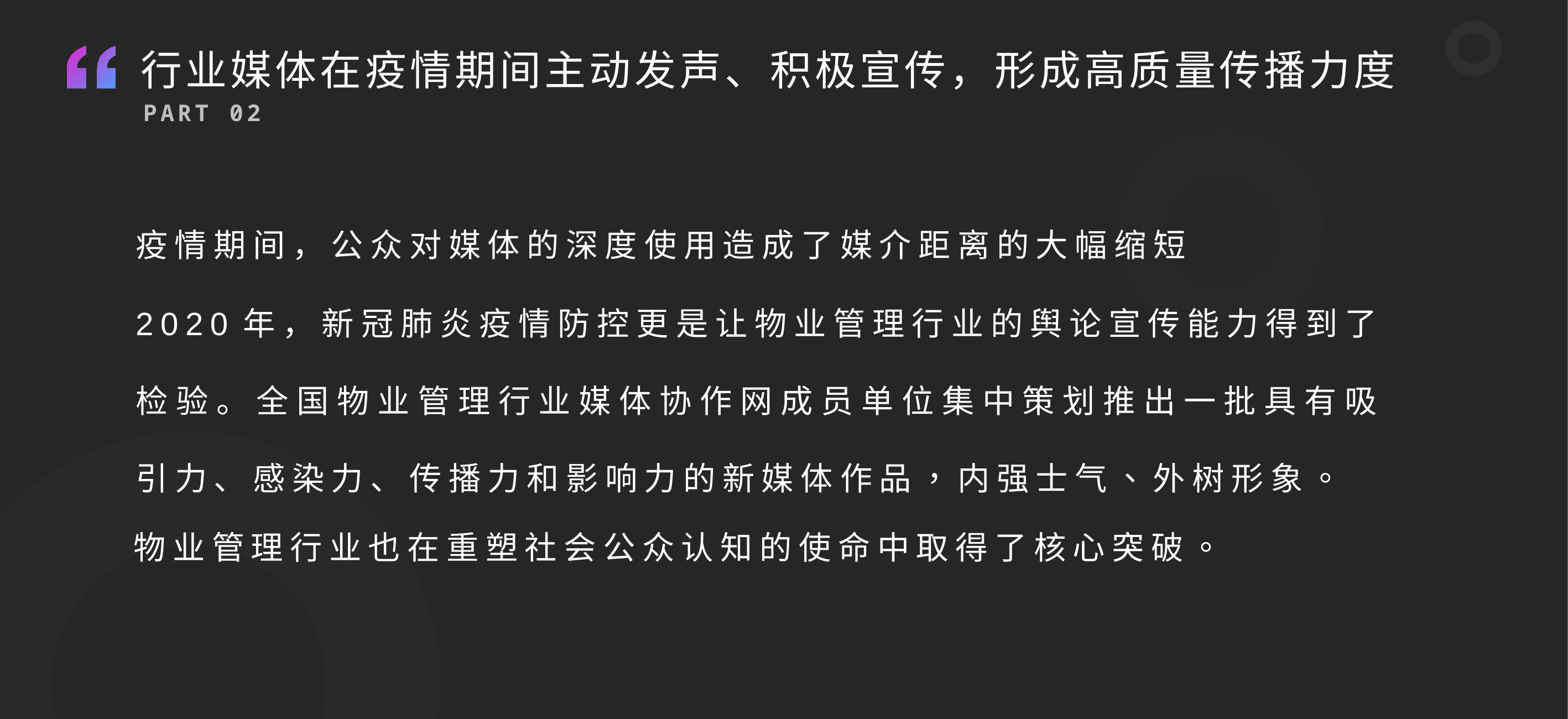

行业媒体在疫情期间主动发声、积极宣传，形成高质量传播力度

# PART 02
疫情期间，公众对媒体的深度使用造成了媒介距离的大幅缩短
2020年，新冠肺炎疫情防控更是让物业管理行业的舆论宣传能力得到了检验。全国物业管理行业媒体协作网成员单位集中策划推出一批具有吸引力、感染力、传播力和影响力的新媒体作品，内强士气、外树形象。
物业管理行业也在重塑社会公众认知的使命中取得了核心突破。